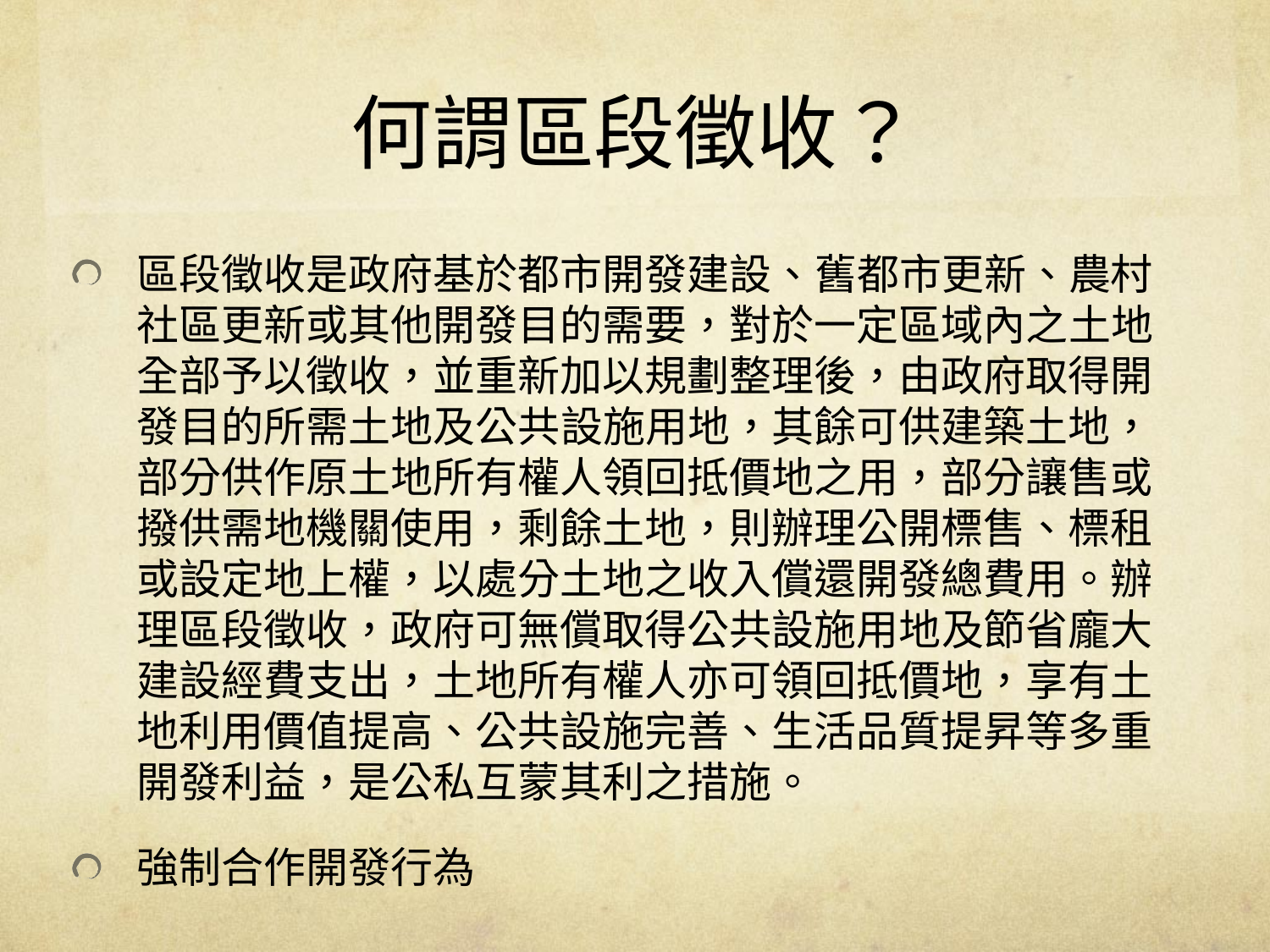

# 何謂區段徵收？
區段徵收是政府基於都市開發建設、舊都市更新、農村社區更新或其他開發目的需要，對於一定區域內之土地全部予以徵收，並重新加以規劃整理後，由政府取得開發目的所需土地及公共設施用地，其餘可供建築土地，部分供作原土地所有權人領回抵價地之用，部分讓售或撥供需地機關使用，剩餘土地，則辦理公開標售、標租或設定地上權，以處分土地之收入償還開發總費用。辦理區段徵收，政府可無償取得公共設施用地及節省龐大建設經費支出，土地所有權人亦可領回抵價地，享有土地利用價值提高、公共設施完善、生活品質提昇等多重開發利益，是公私互蒙其利之措施。
強制合作開發行為